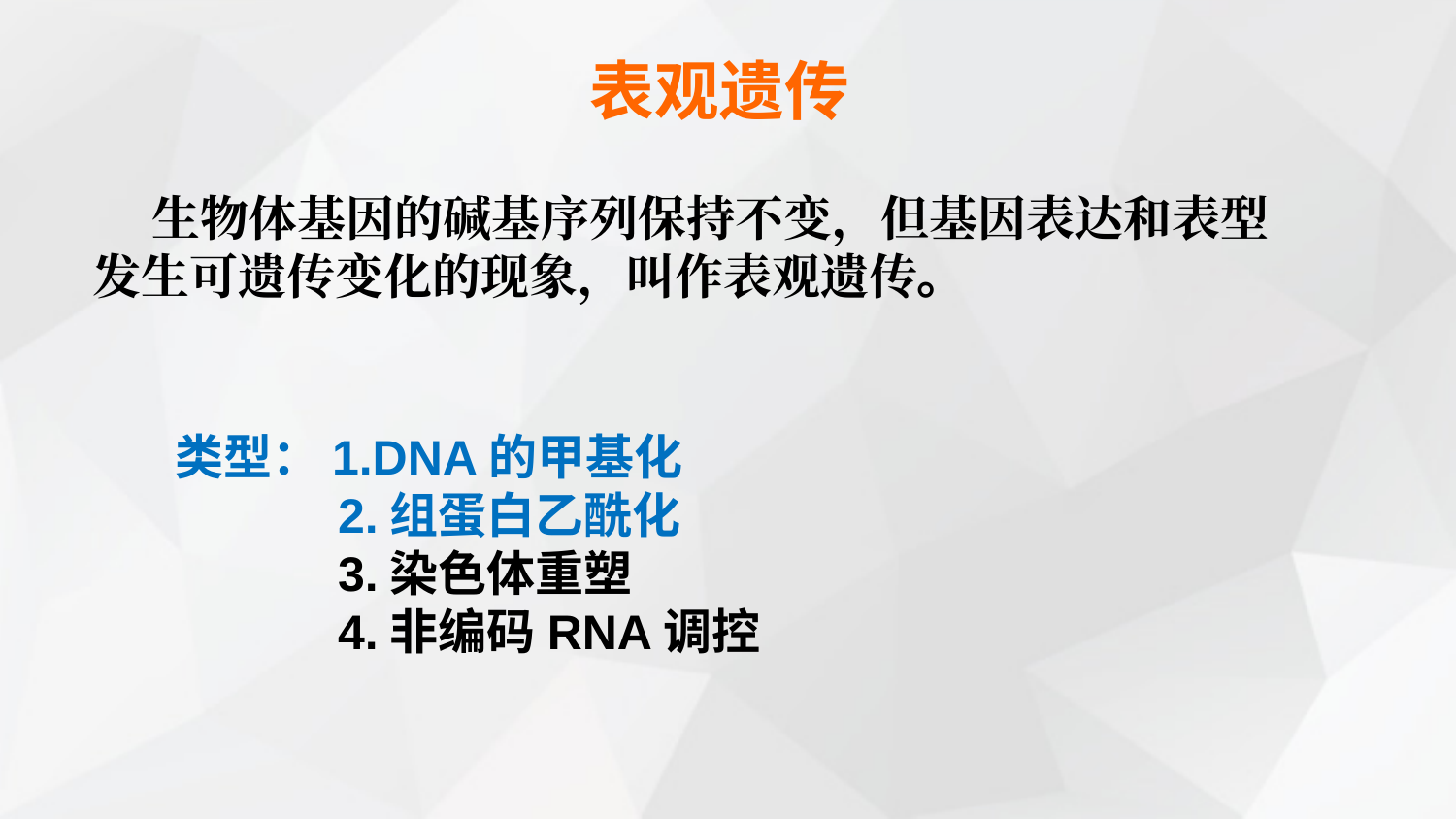

表观遗传
    生物体基因的碱基序列保持不变，但基因表达和表型发生可遗传变化的现象，叫作表观遗传。
类型：1.DNA的甲基化
            2.组蛋白乙酰化
            3.染色体重塑
            4.非编码RNA调控